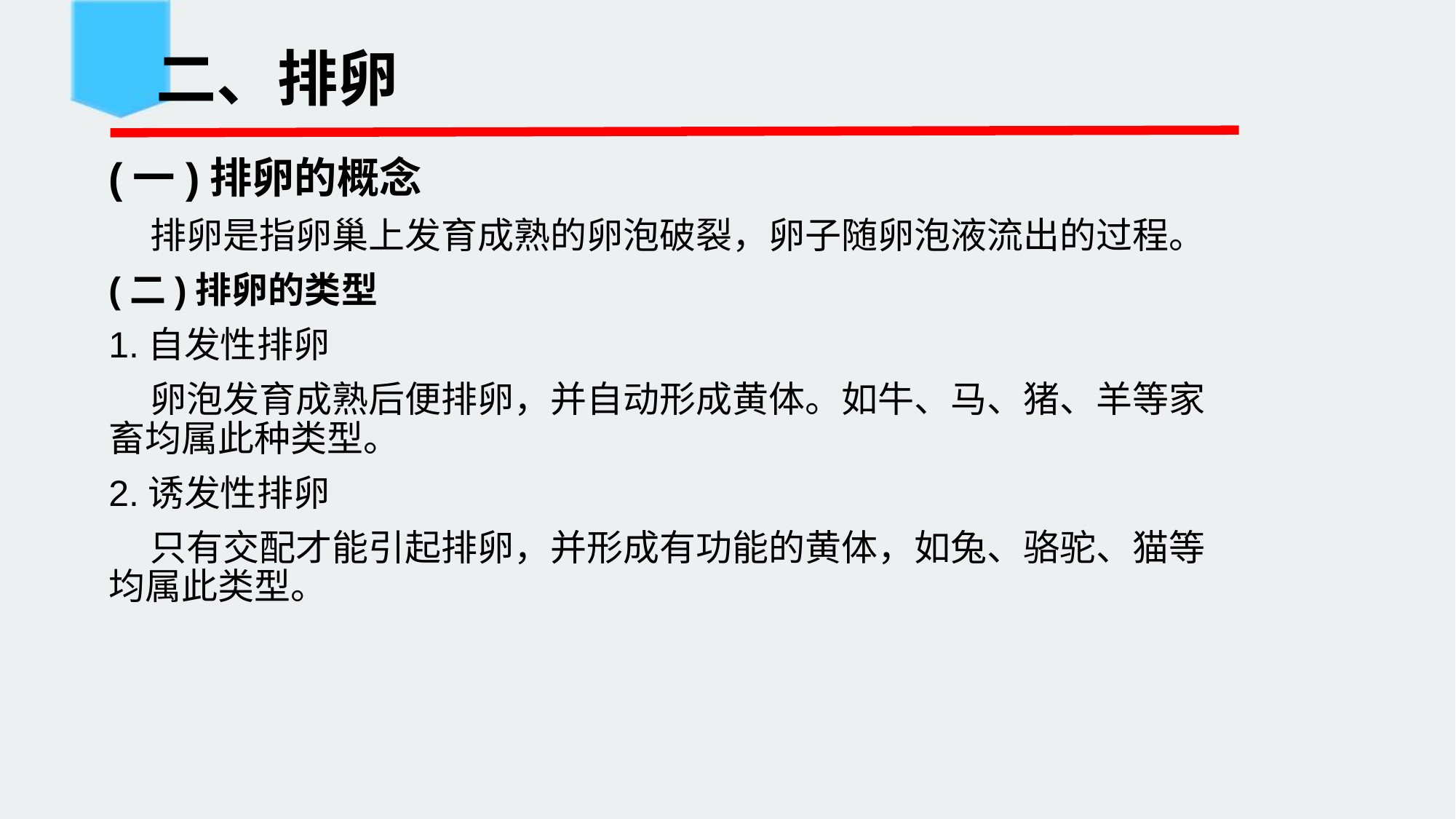

# 二、排卵
(一)排卵的概念
    排卵是指卵巢上发育成熟的卵泡破裂，卵子随卵泡液流出的过程。
(二)排卵的类型
1.自发性排卵
    卵泡发育成熟后便排卵，并自动形成黄体。如牛、马、猪、羊等家畜均属此种类型。
2.诱发性排卵
    只有交配才能引起排卵，并形成有功能的黄体，如兔、骆驼、猫等均属此类型。